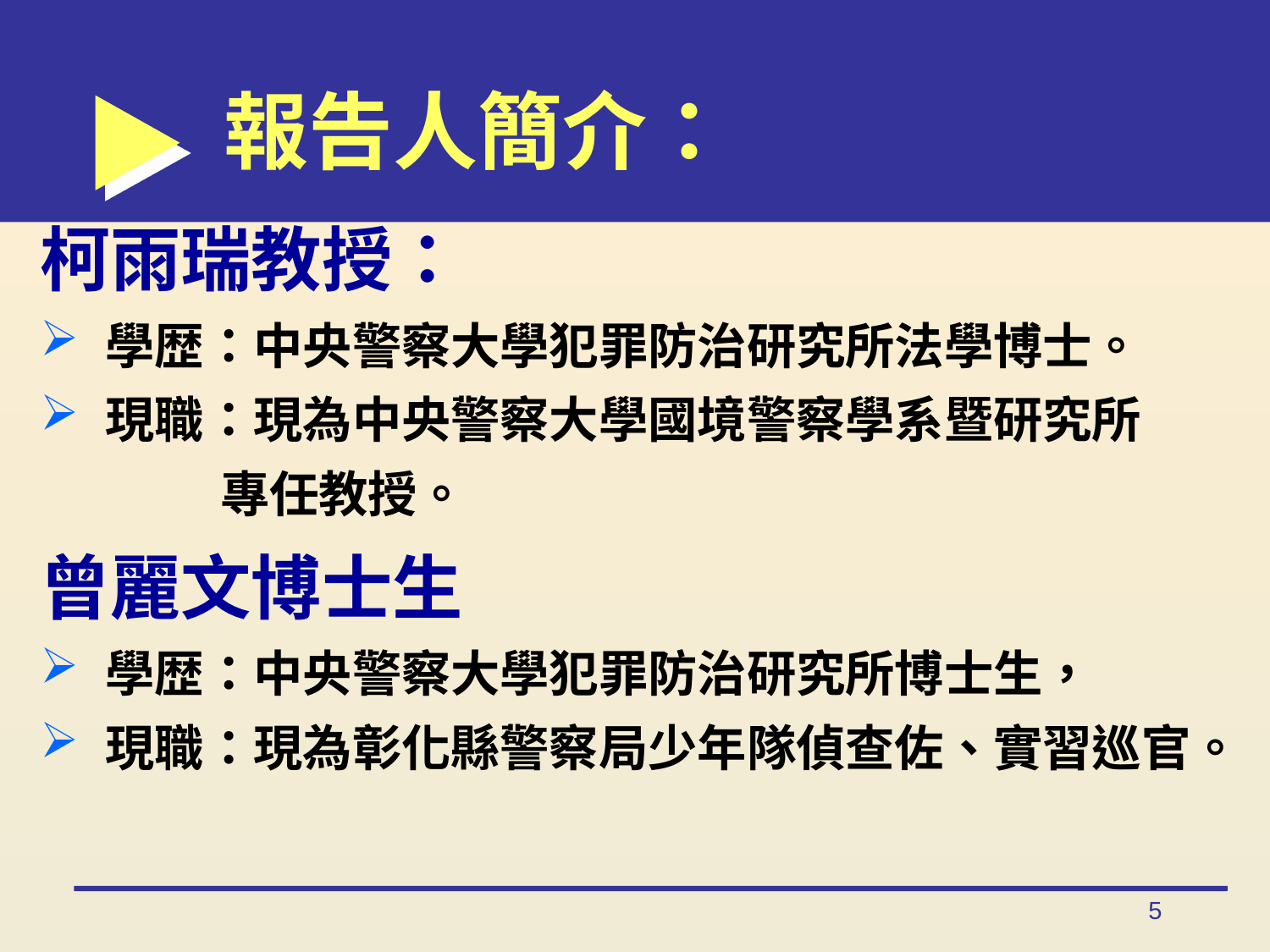

# 報告人簡介：
柯雨瑞教授：
學歴：中央警察大學犯罪防治研究所法學博士。
現職：現為中央警察大學國境警察學系暨研究所
               專任教授。
曾麗文博士生
學歴：中央警察大學犯罪防治研究所博士生，
現職：現為彰化縣警察局少年隊偵查佐、實習巡官。

5